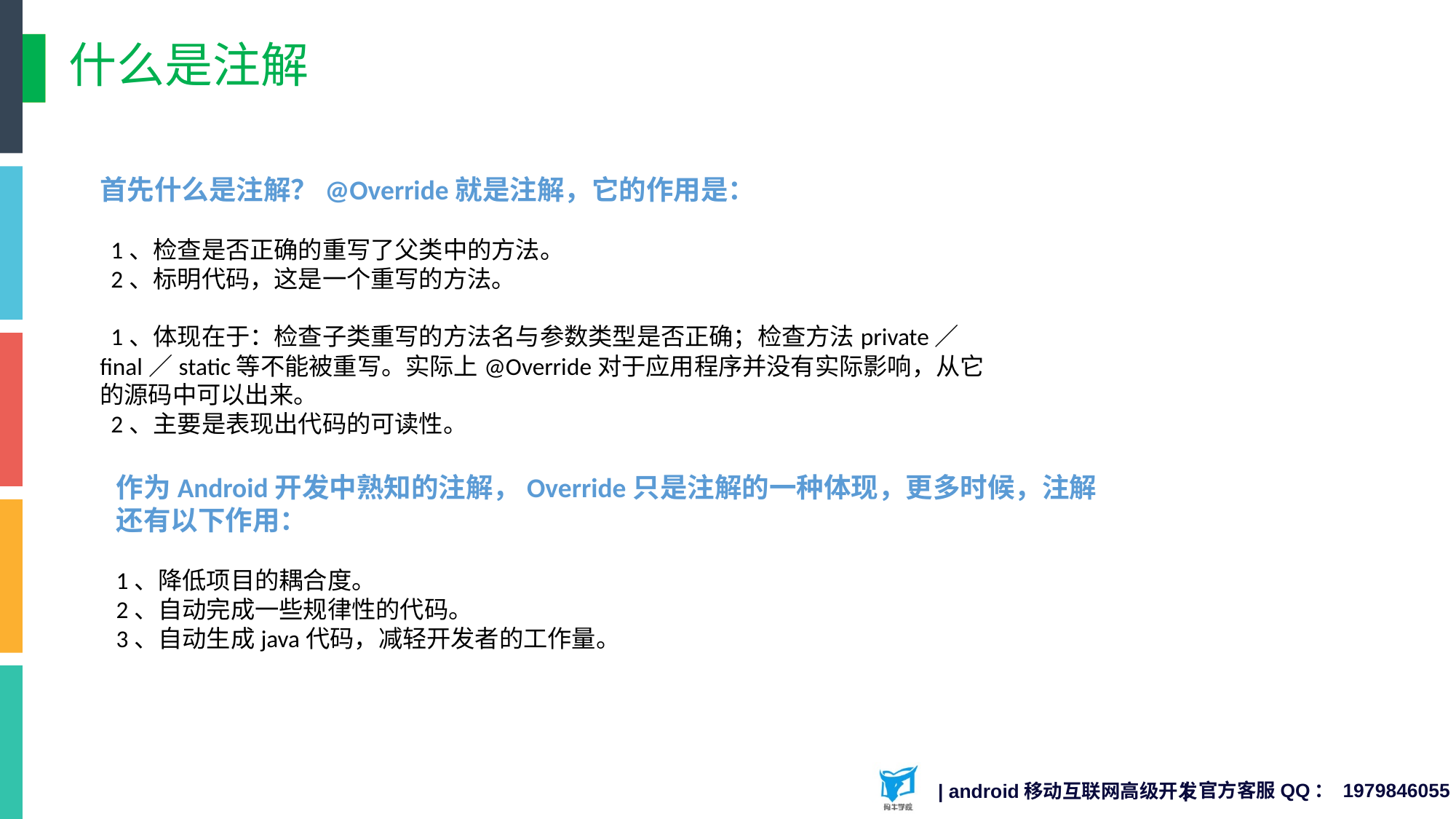

# 什么是注解

首先什么是注解？@Override就是注解，它的作用是：

  1、检查是否正确的重写了父类中的方法。
  2、标明代码，这是一个重写的方法。

  1、体现在于：检查子类重写的方法名与参数类型是否正确；检查方法private／final／static等不能被重写。实际上@Override对于应用程序并没有实际影响，从它的源码中可以出来。
  2、主要是表现出代码的可读性。

作为Android开发中熟知的注解，Override只是注解的一种体现，更多时候，注解还有以下作用：

1、降低项目的耦合度。
2、自动完成一些规律性的代码。
3、自动生成java代码，减轻开发者的工作量。